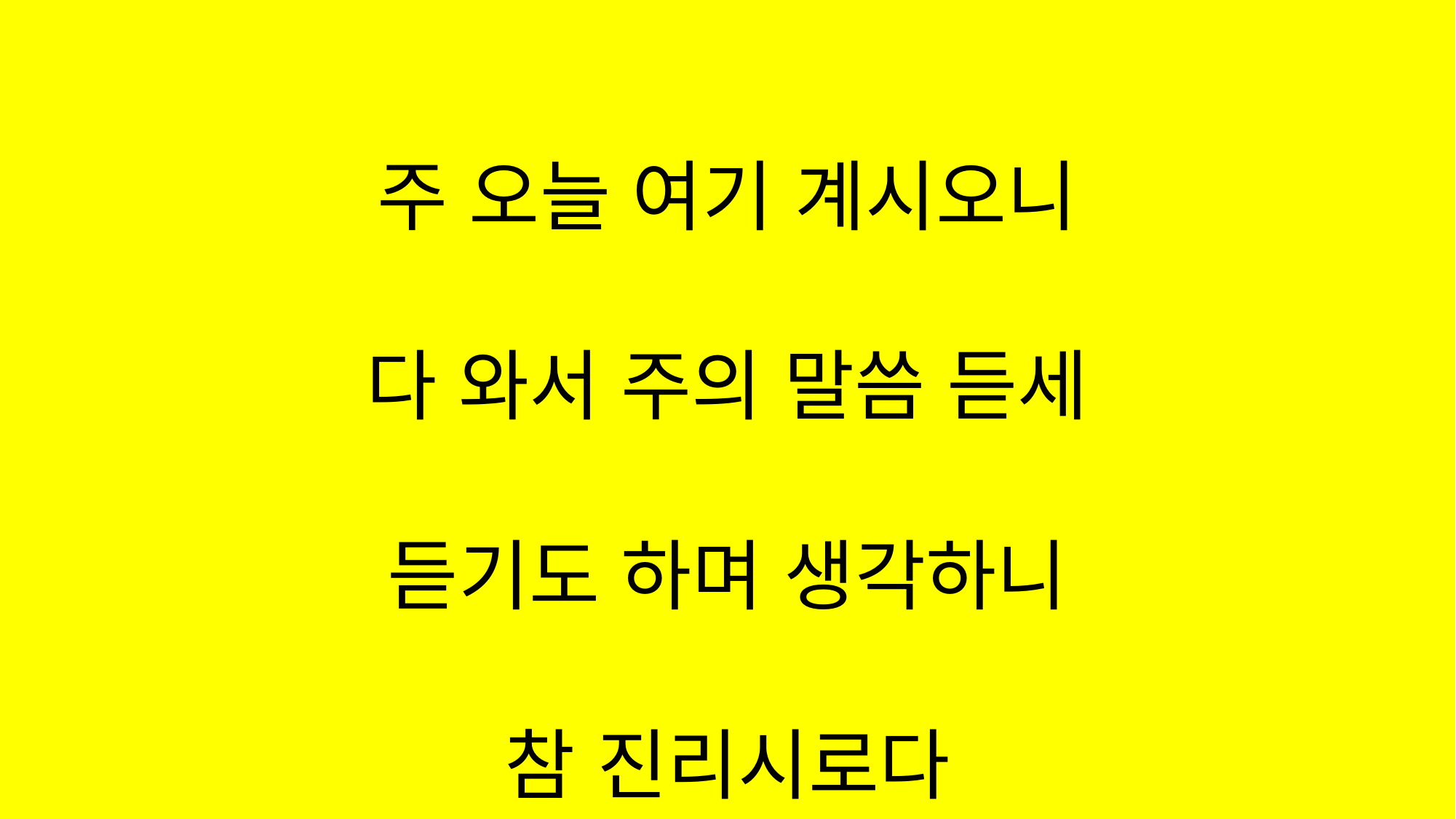

#
주 오늘 여기 계시오니

다 와서 주의 말씀 듣세

듣기도 하며 생각하니

참 진리시로다